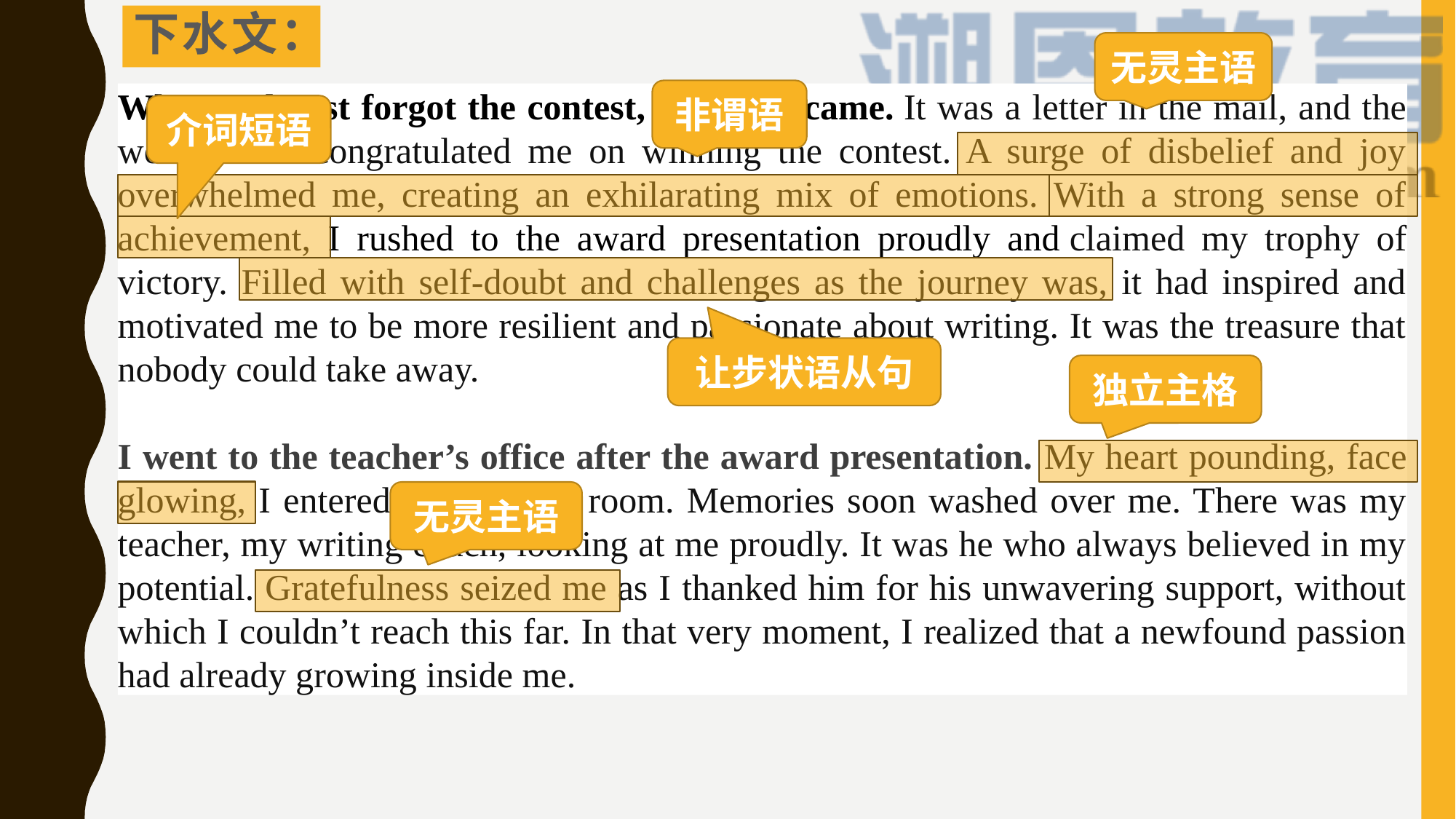

下水文：
无灵主语
非谓语
When I almost forgot the contest, the news came. It was a letter in the mail, and the words on it congratulated me on winning the contest. A surge of disbelief and joy overwhelmed me, creating an exhilarating mix of emotions. With a strong sense of achievement, I rushed to the award presentation proudly and claimed my trophy of victory. Filled with self-doubt and challenges as the journey was, it had inspired and motivated me to be more resilient and passionate about writing. It was the treasure that nobody could take away.

I went to the teacher’s office after the award presentation. My heart pounding, face glowing, I entered the familiar room. Memories soon washed over me. There was my teacher, my writing coach, looking at me proudly. It was he who always believed in my potential. Gratefulness seized me as I thanked him for his unwavering support, without which I couldn’t reach this far. In that very moment, I realized that a newfound passion had already growing inside me.
介词短语

让步状语从句
独立主格

无灵主语